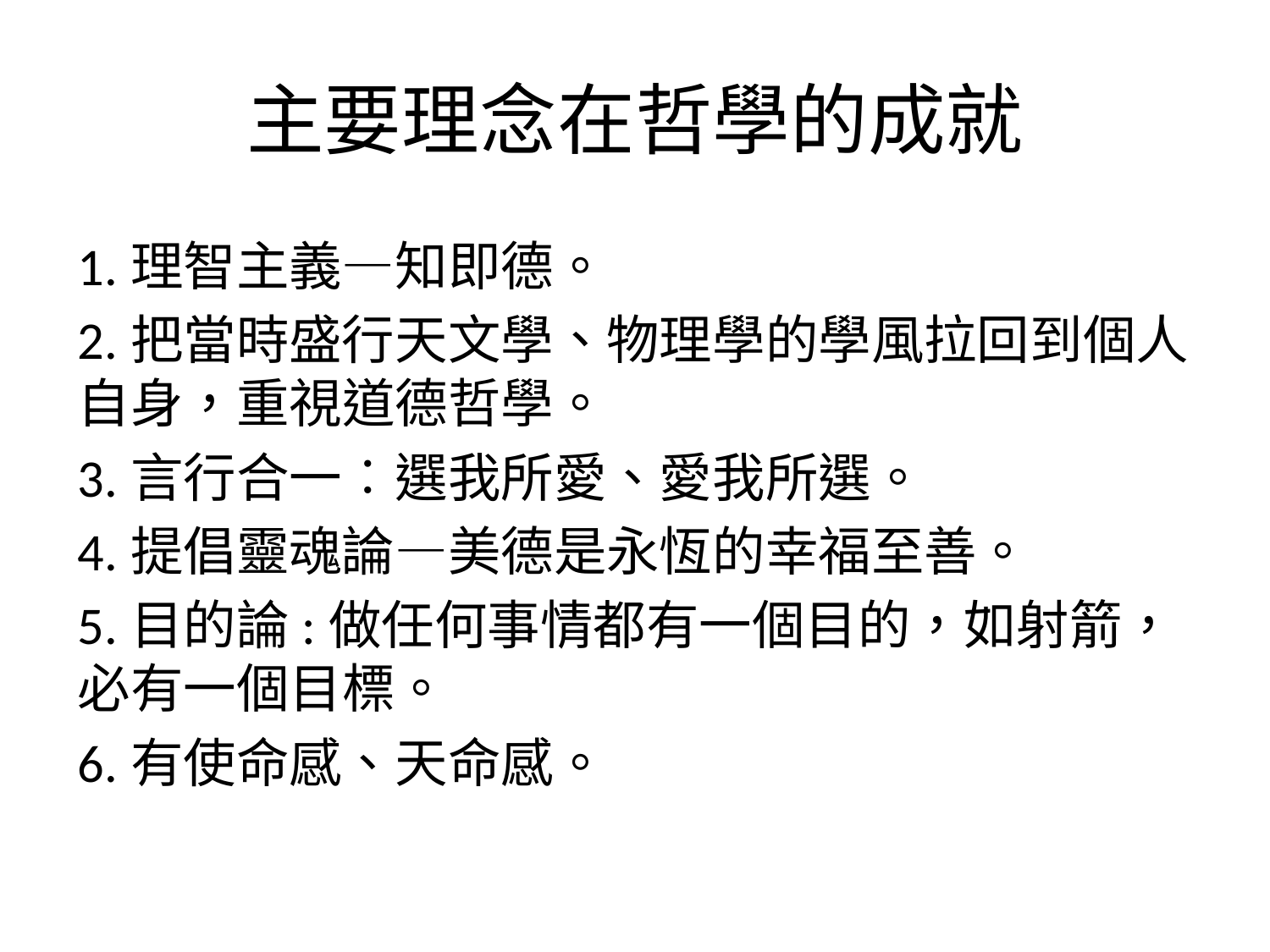

# 主要理念在哲學的成就
1.理智主義—知即德。
2.把當時盛行天文學、物理學的學風拉回到個人自身，重視道德哲學。
3.言行合一︰選我所愛、愛我所選。
4.提倡靈魂論—美德是永恆的幸福至善。
5.目的論:做任何事情都有一個目的，如射箭，必有一個目標。
6.有使命感、天命感。